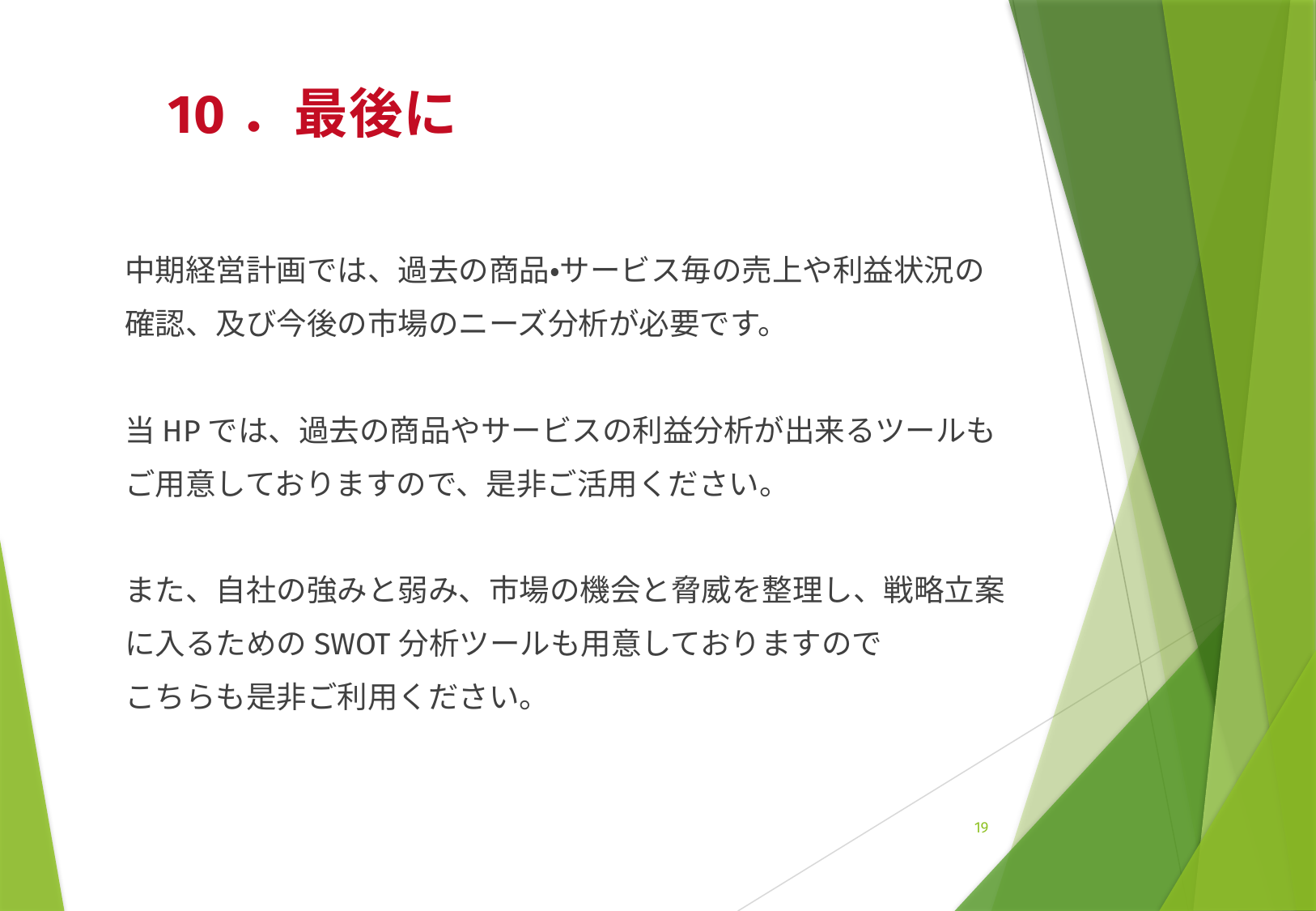

# 10．最後に
中期経営計画では、過去の商品・サービス毎の売上や利益状況の
確認、及び今後の市場のニーズ分析が必要です。

当HPでは、過去の商品やサービスの利益分析が出来るツールも
ご用意しておりますので、是非ご活用ください。

また、自社の強みと弱み、市場の機会と脅威を整理し、戦略立案
に入るためのSWOT分析ツールも用意しておりますので
こちらも是非ご利用ください。
19